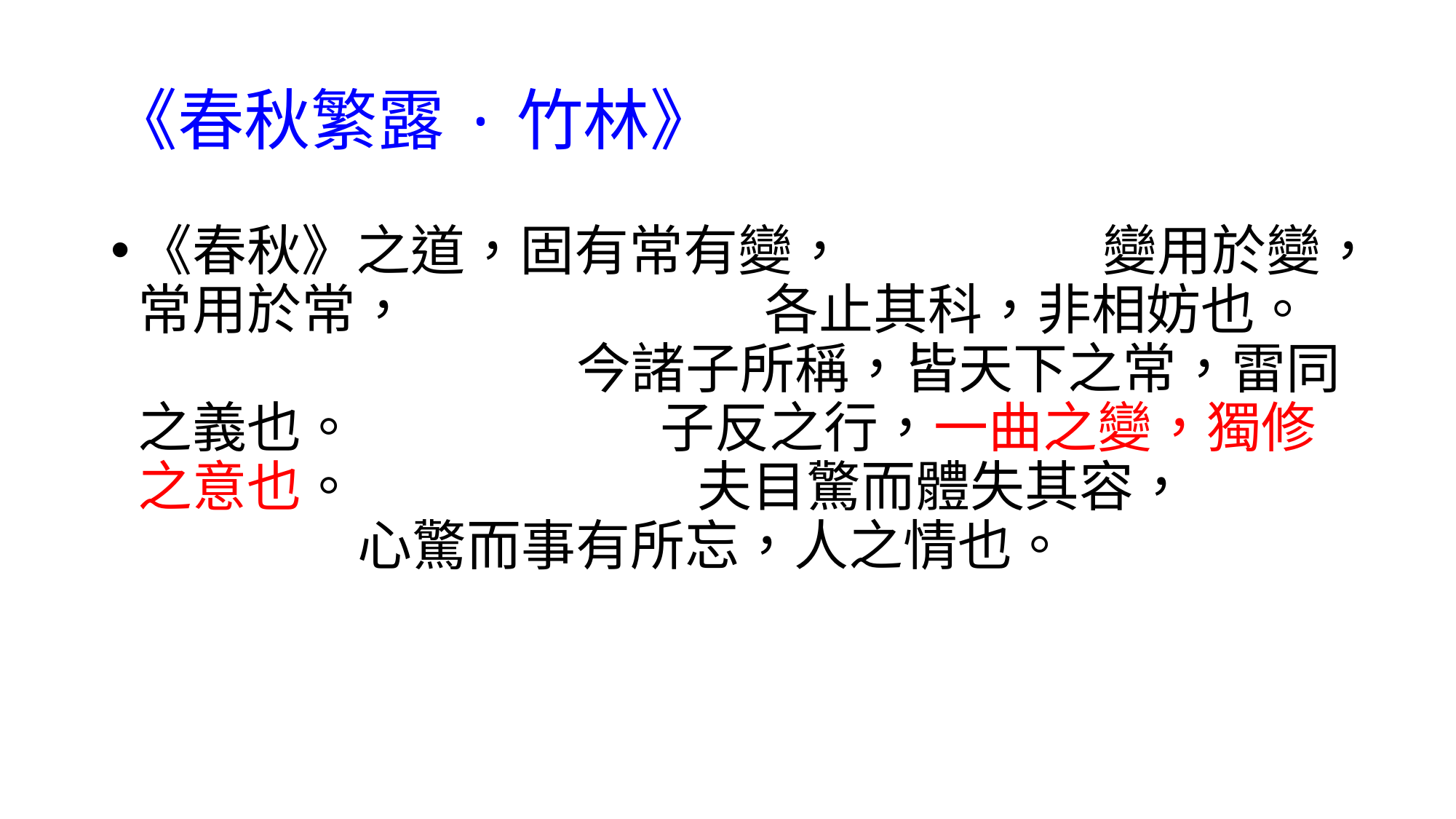

# 《春秋繁露·竹林》
《春秋》之道，固有常有變，                     變用於變，常用於常，                             各止其科，非相妨也。                                       今諸子所稱，皆天下之常，雷同之義也。                         子反之行，一曲之變，獨修之意也。                            夫目驚而體失其容，                               心驚而事有所忘，人之情也。